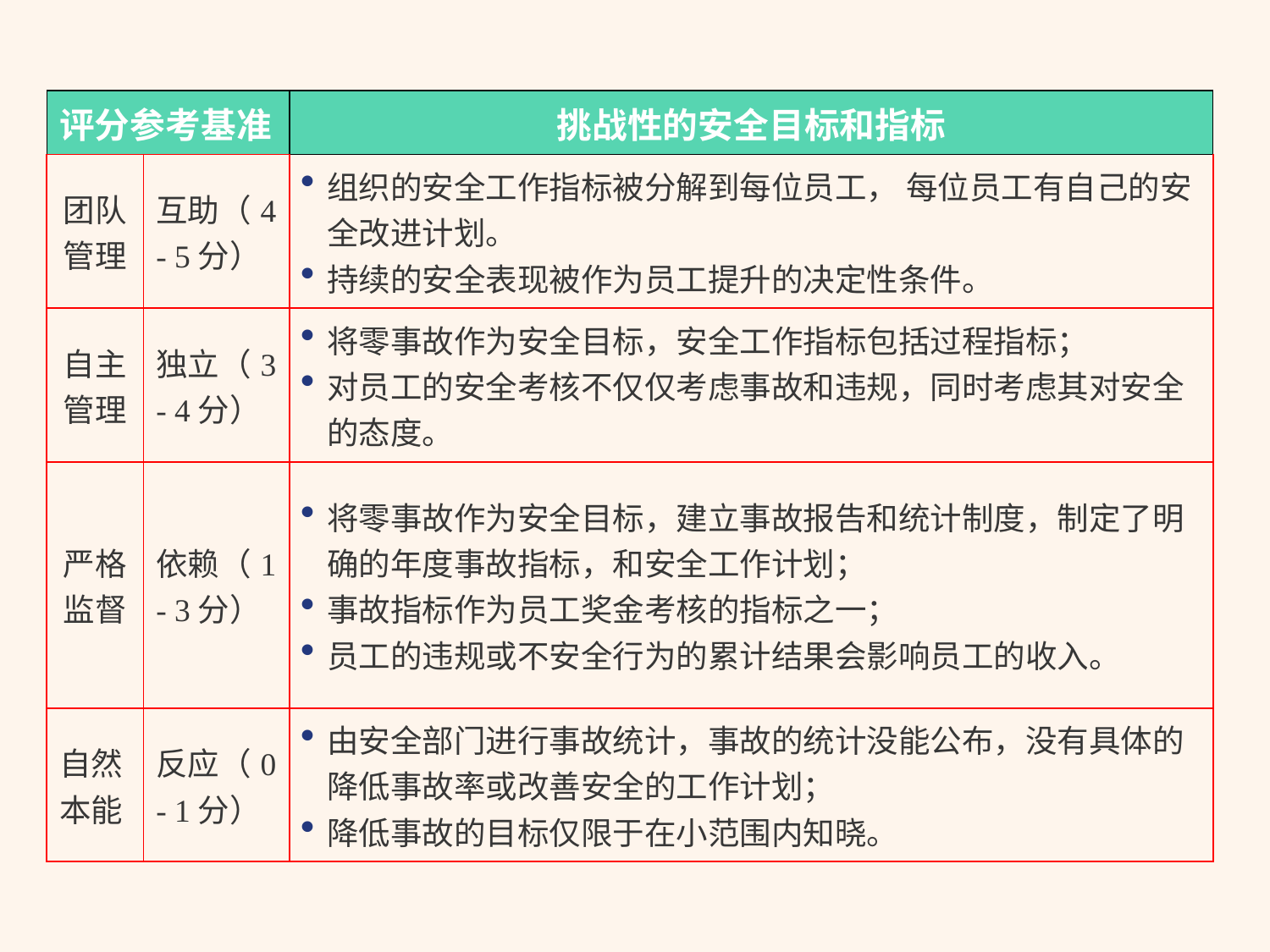

| 评分参考基准 |  | 挑战性的安全目标和指标 |
| --- | --- | --- |
| 团队管理 | 互助（4 - 5分） | 组织的安全工作指标被分解到每位员工， 每位员工有自己的安全改进计划。 持续的安全表现被作为员工提升的决定性条件。 |
| 自主管理 | 独立（3 - 4分） | 将零事故作为安全目标，安全工作指标包括过程指标； 对员工的安全考核不仅仅考虑事故和违规，同时考虑其对安全的态度。 |
| 严格监督 | 依赖（1 - 3分） | 将零事故作为安全目标，建立事故报告和统计制度，制定了明确的年度事故指标，和安全工作计划； 事故指标作为员工奖金考核的指标之一； 员工的违规或不安全行为的累计结果会影响员工的收入。 |
| 自然本能 | 反应（0 - 1分） | 由安全部门进行事故统计，事故的统计没能公布，没有具体的降低事故率或改善安全的工作计划； 降低事故的目标仅限于在小范围内知晓。 |